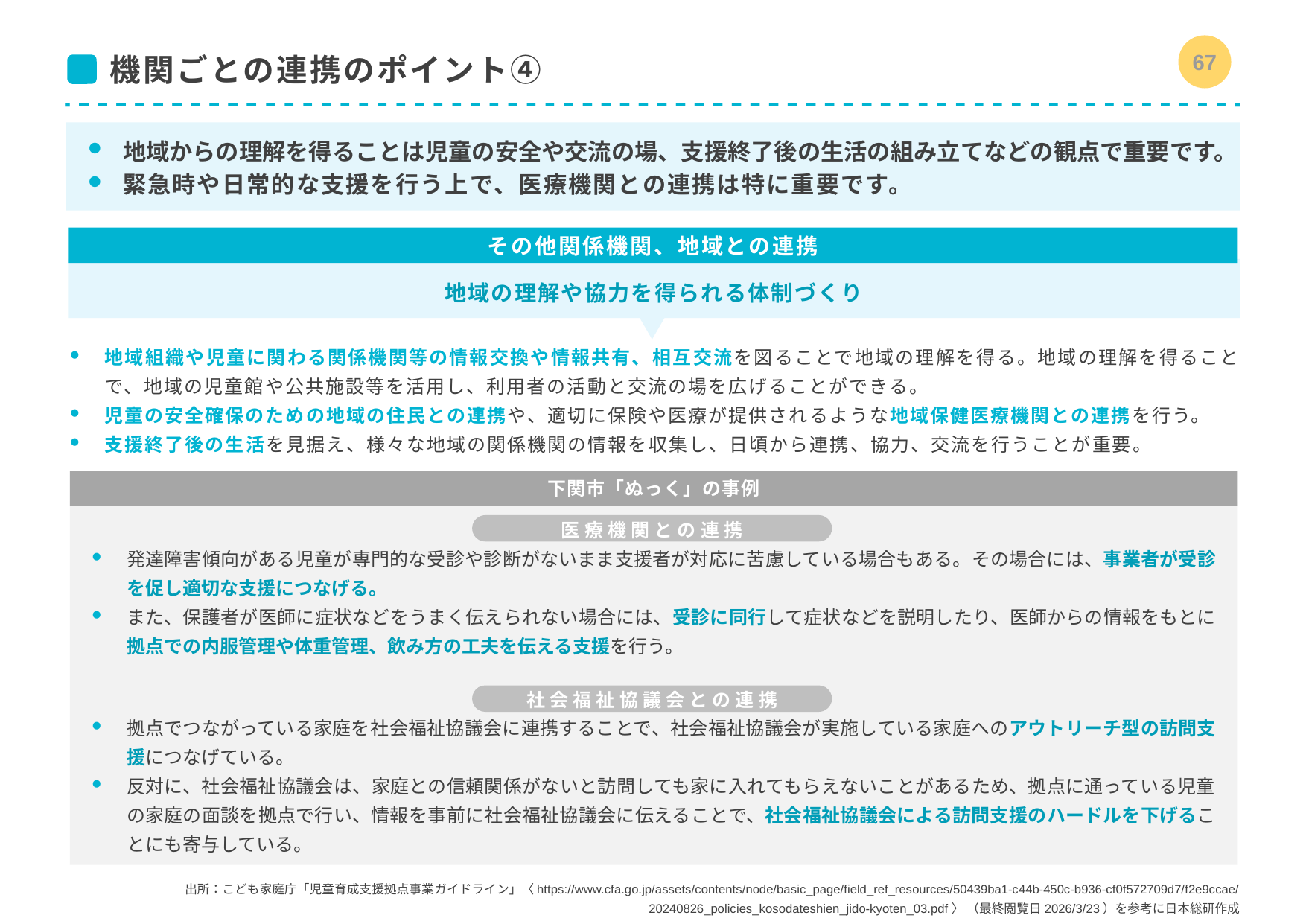

67
# 機関ごとの連携のポイント④
地域からの理解を得ることは児童の安全や交流の場、支援終了後の生活の組み立てなどの観点で重要です。
緊急時や日常的な支援を行う上で、医療機関との連携は特に重要です。
その他関係機関、地域との連携
地域の理解や協力を得られる体制づくり

地域組織や児童に関わる関係機関等の情報交換や情報共有、相互交流を図ることで地域の理解を得る。地域の理解を得ることで、地域の児童館や公共施設等を活用し、利用者の活動と交流の場を広げることができる。
児童の安全確保のための地域の住民との連携や、適切に保険や医療が提供されるような地域保健医療機関との連携を行う。
支援終了後の生活を見据え、様々な地域の関係機関の情報を収集し、日頃から連携、協力、交流を行うことが重要。
下関市「ぬっく」の事例

発達障害傾向がある児童が専門的な受診や診断がないまま支援者が対応に苦慮している場合もある。その場合には、事業者が受診を促し適切な支援につなげる。
また、保護者が医師に症状などをうまく伝えられない場合には、受診に同行して症状などを説明したり、医師からの情報をもとに拠点での内服管理や体重管理、飲み方の工夫を伝える支援を行う。

拠点でつながっている家庭を社会福祉協議会に連携することで、社会福祉協議会が実施している家庭へのアウトリーチ型の訪問支援につなげている。
反対に、社会福祉協議会は、家庭との信頼関係がないと訪問しても家に入れてもらえないことがあるため、拠点に通っている児童の家庭の面談を拠点で行い、情報を事前に社会福祉協議会に伝えることで、社会福祉協議会による訪問支援のハードルを下げることにも寄与している。
医療機関との連携
社会福祉協議会との連携
出所：こども家庭庁「児童育成支援拠点事業ガイドライン」〈https://www.cfa.go.jp/assets/contents/node/basic_page/field_ref_resources/50439ba1-c44b-450c-b936-cf0f572709d7/f2e9ccae/20240826_policies_kosodateshien_jido-kyoten_03.pdf〉 （最終閲覧日2026/3/23）を参考に日本総研作成